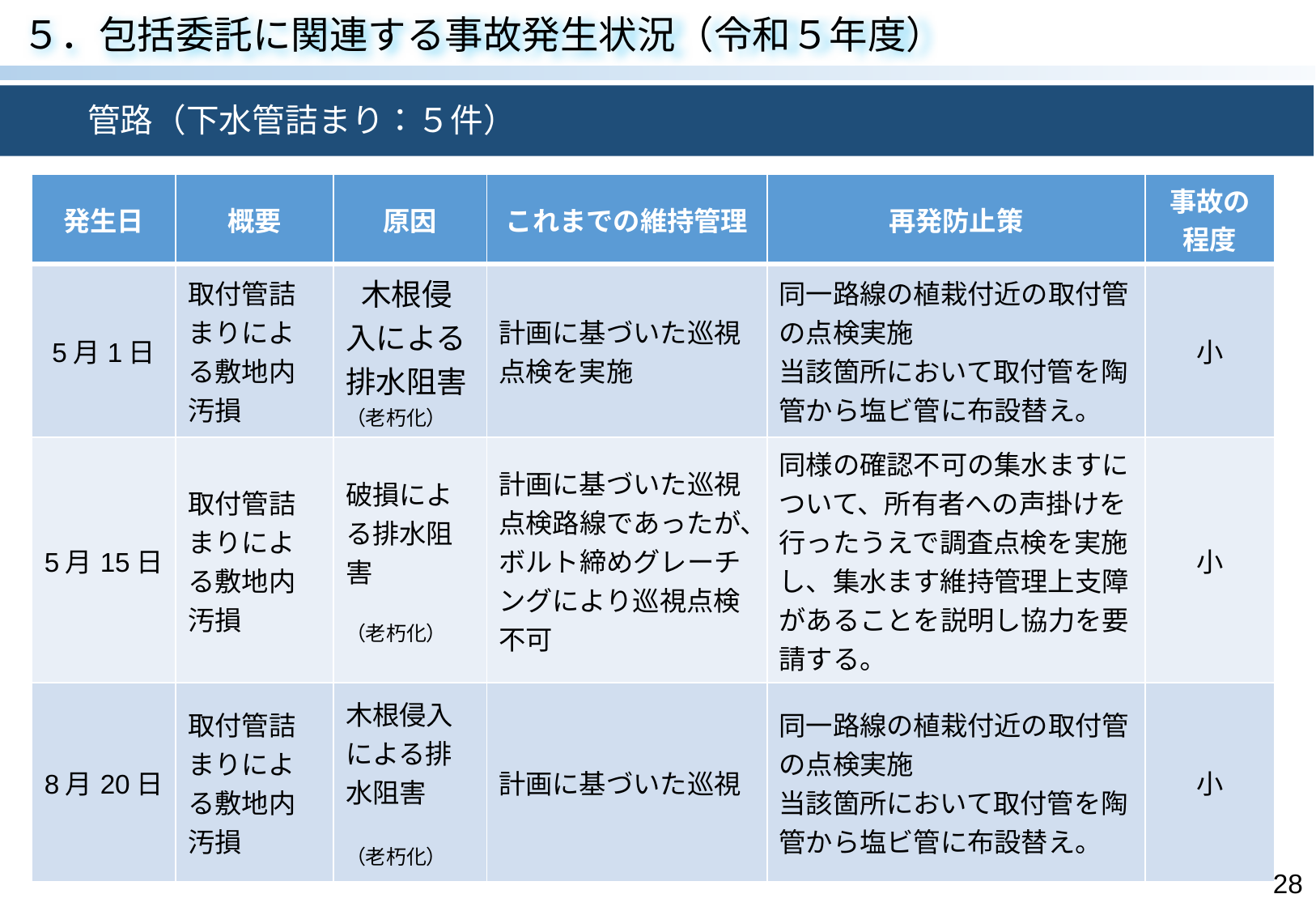

５．包括委託に関連する事故発生状況（令和５年度）
　　管路（下水管詰まり：５件）
| 発生日 | 概要 | 原因 | これまでの維持管理 | 再発防止策 | 事故の程度 |
| --- | --- | --- | --- | --- | --- |
| 5月1日 | 取付管詰まりによる敷地内汚損 | 木根侵入による排水阻害 （老朽化） | 計画に基づいた巡視点検を実施 | 同一路線の植栽付近の取付管の点検実施 当該箇所において取付管を陶管から塩ビ管に布設替え。 | 小 |
| 5月15日 | 取付管詰まりによる敷地内汚損 | 破損による排水阻害 （老朽化） | 計画に基づいた巡視点検路線であったが、ボルト締めグレーチングにより巡視点検不可 | 同様の確認不可の集水ますについて、所有者への声掛けを行ったうえで調査点検を実施し、集水ます維持管理上支障があることを説明し協力を要請する。 | 小 |
| 8月20日 | 取付管詰まりによる敷地内汚損 | 木根侵入による排水阻害 （老朽化） | 計画に基づいた巡視 | 同一路線の植栽付近の取付管の点検実施 当該箇所において取付管を陶管から塩ビ管に布設替え。 | 小 |
28